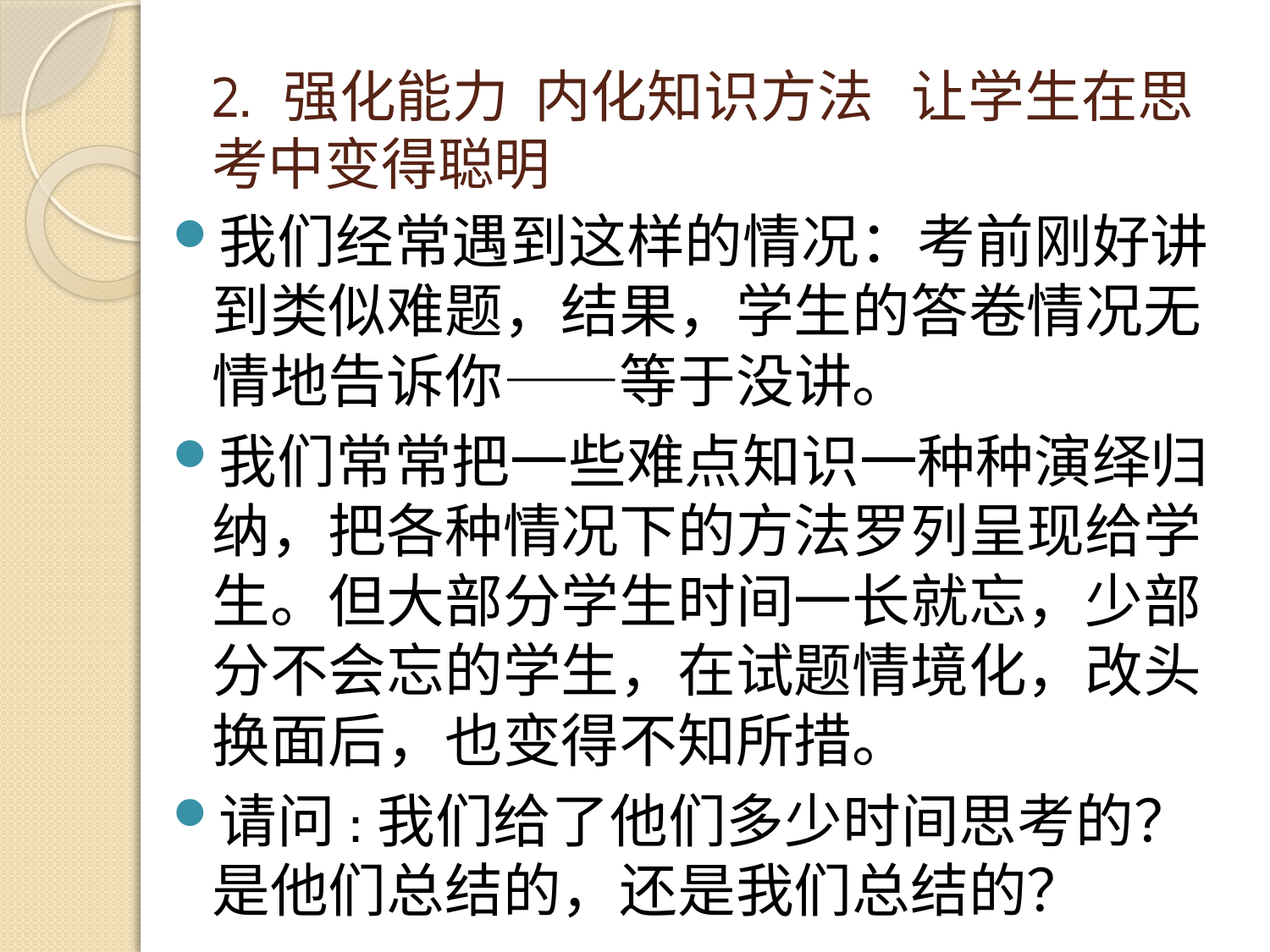

# 2. 强化能力  内化知识方法   让学生在思考中变得聪明
我们经常遇到这样的情况：考前刚好讲到类似难题，结果，学生的答卷情况无情地告诉你——等于没讲。
我们常常把一些难点知识一种种演绎归纳，把各种情况下的方法罗列呈现给学生。但大部分学生时间一长就忘，少部分不会忘的学生，在试题情境化，改头换面后，也变得不知所措。
请问:我们给了他们多少时间思考的？是他们总结的，还是我们总结的？